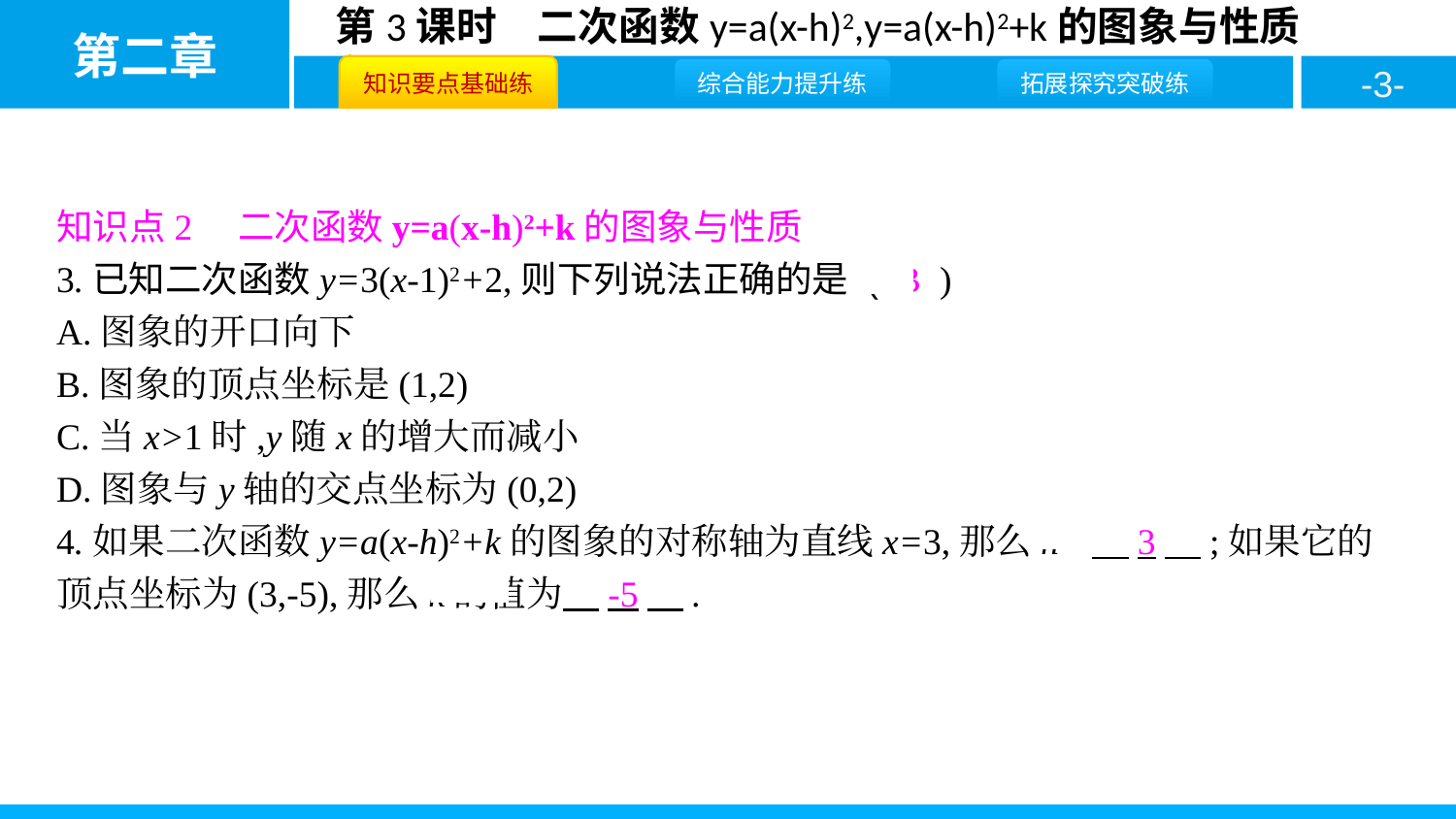

知识点2　二次函数y=a(x-h)2+k的图象与性质
3.已知二次函数y=3(x-1)2+2,则下列说法正确的是 (  B  )
A.图象的开口向下
B.图象的顶点坐标是(1,2)
C.当x>1时,y随x的增大而减小
D.图象与y轴的交点坐标为(0,2)
4.如果二次函数y=a(x-h)2+k的图象的对称轴为直线x=3,那么h=　3　;如果它的顶点坐标为(3,-5),那么k的值为　-5　.